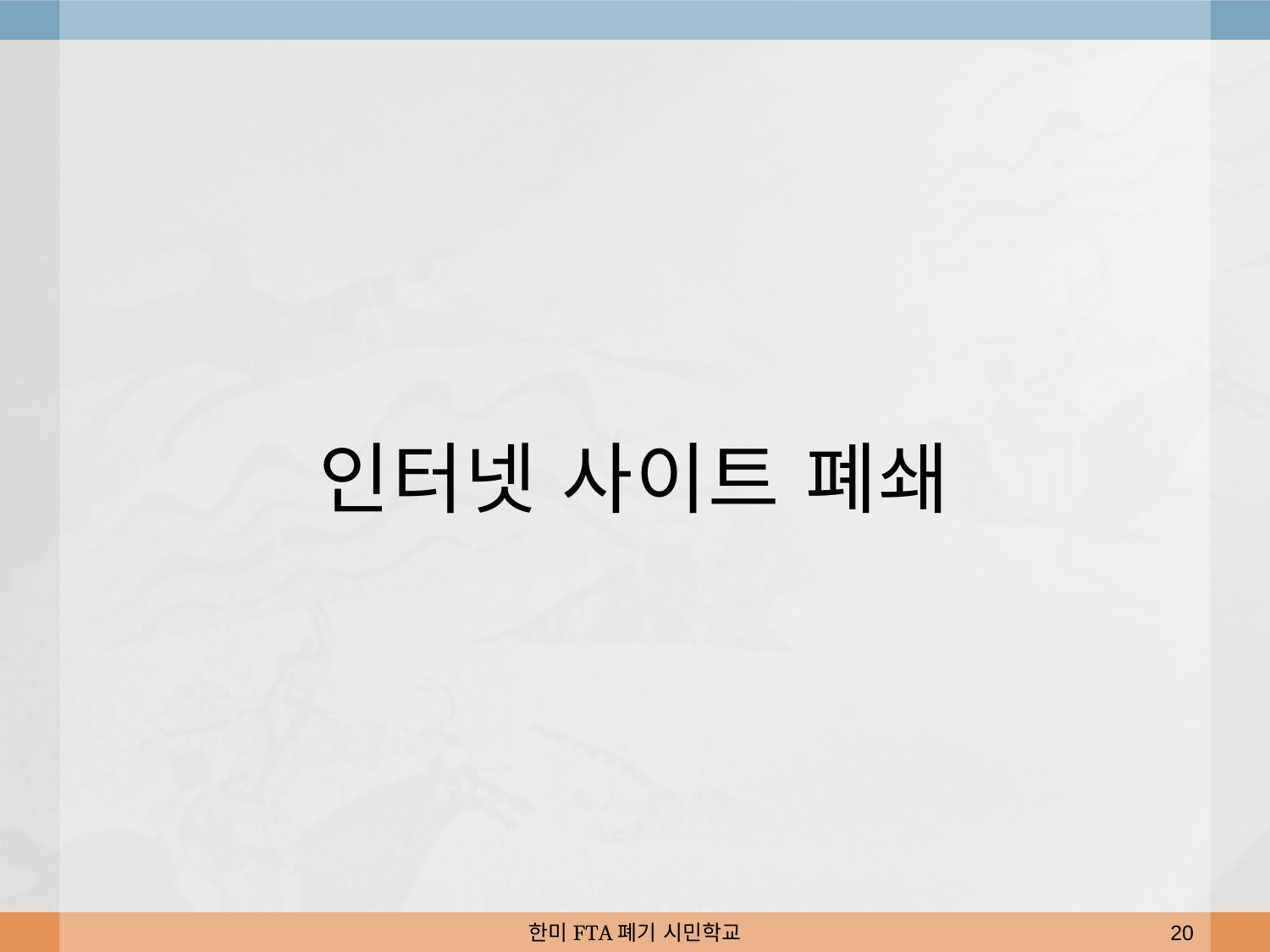

# 인터넷 사이트 폐쇄
한미FTA폐기 시민학교
20